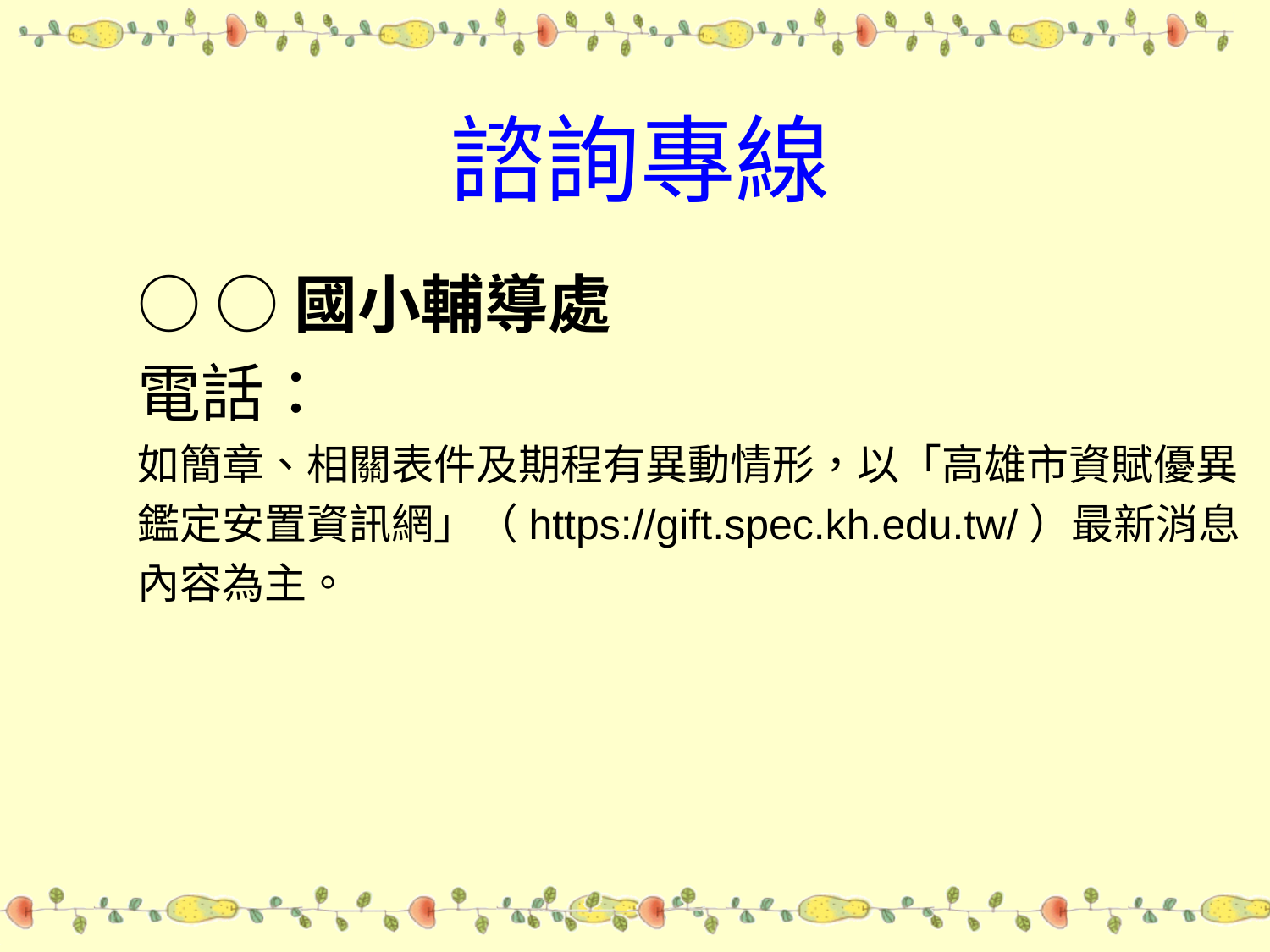

# 諮詢專線
○ ○國小輔導處
電話：
如簡章、相關表件及期程有異動情形，以「高雄市資賦優異
鑑定安置資訊網」（https://gift.spec.kh.edu.tw/）最新消息
內容為主。